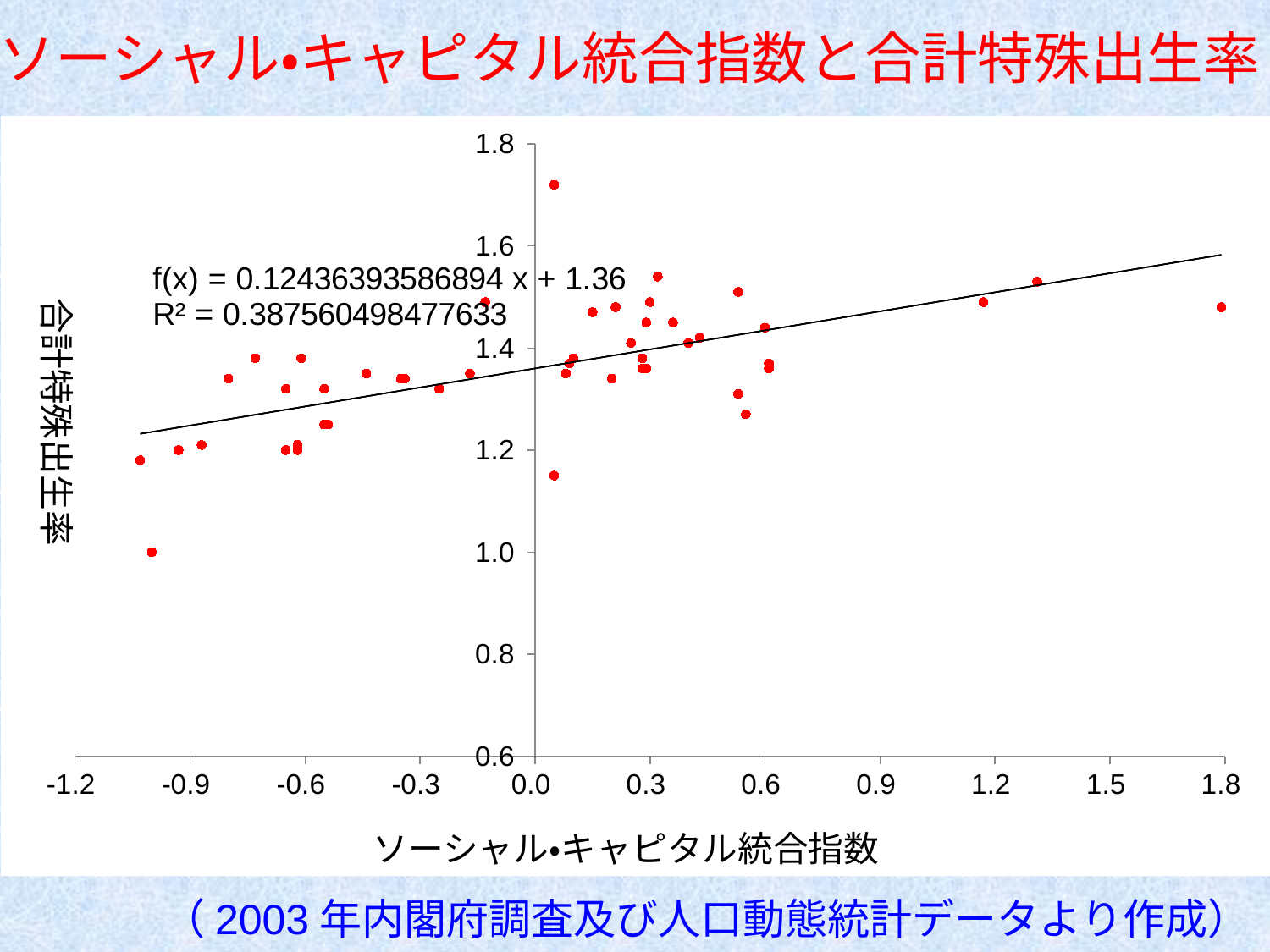

ソーシャル・キャピタル統合指数と合計特殊出生率

### Chart

| Category | 合計特殊出生率 |
|---|---|
合計特殊出生率
ソーシャル・キャピタル統合指数
（2003年内閣府調査及び人口動態統計データより作成）